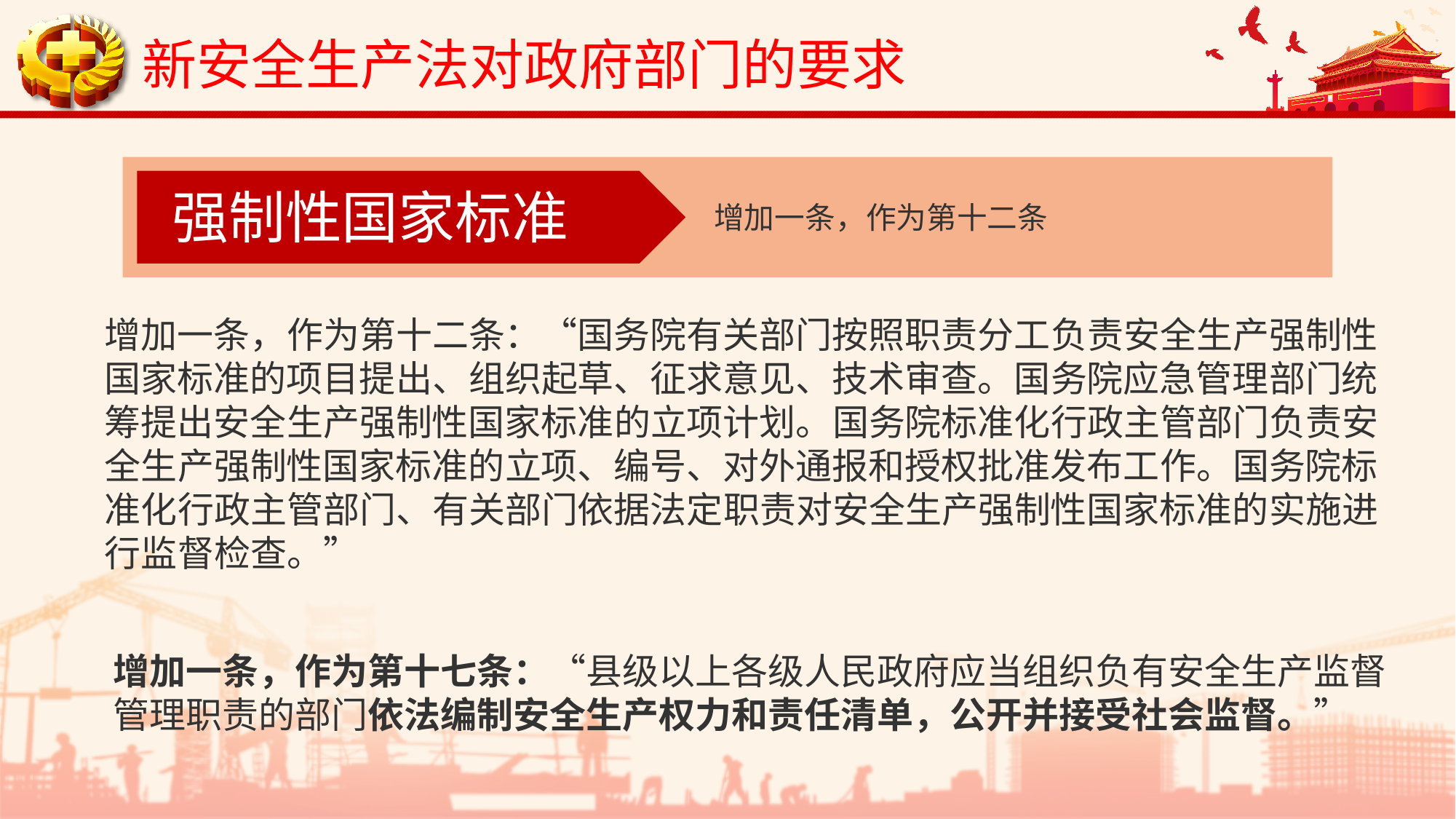

强制性国家标准
增加一条，作为第十二条
增加一条，作为第十二条：“国务院有关部门按照职责分工负责安全生产强制性国家标准的项目提出、组织起草、征求意见、技术审查。国务院应急管理部门统筹提出安全生产强制性国家标准的立项计划。国务院标准化行政主管部门负责安全生产强制性国家标准的立项、编号、对外通报和授权批准发布工作。国务院标准化行政主管部门、有关部门依据法定职责对安全生产强制性国家标准的实施进行监督检查。”
增加一条，作为第十七条：“县级以上各级人民政府应当组织负有安全生产监督管理职责的部门依法编制安全生产权力和责任清单，公开并接受社会监督。”